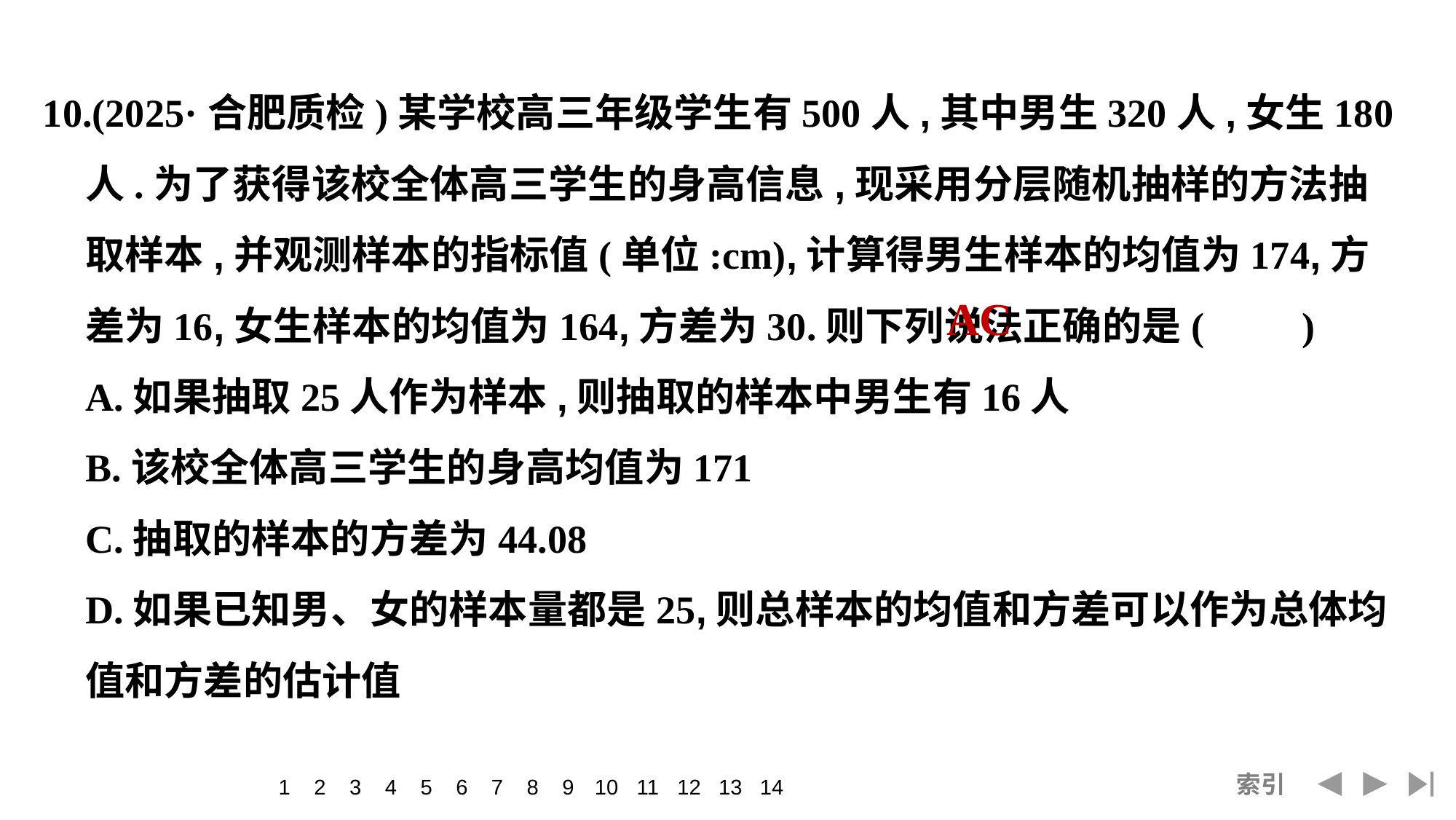

10.(2025·合肥质检)某学校高三年级学生有500人,其中男生320人,女生180人.为了获得该校全体高三学生的身高信息,现采用分层随机抽样的方法抽取样本,并观测样本的指标值(单位:cm),计算得男生样本的均值为174,方差为16,女生样本的均值为164,方差为30.则下列说法正确的是(　　)
	A.如果抽取25人作为样本,则抽取的样本中男生有16人
	B.该校全体高三学生的身高均值为171
	C.抽取的样本的方差为44.08
	D.如果已知男、女的样本量都是25,则总样本的均值和方差可以作为总体均值和方差的估计值
AC